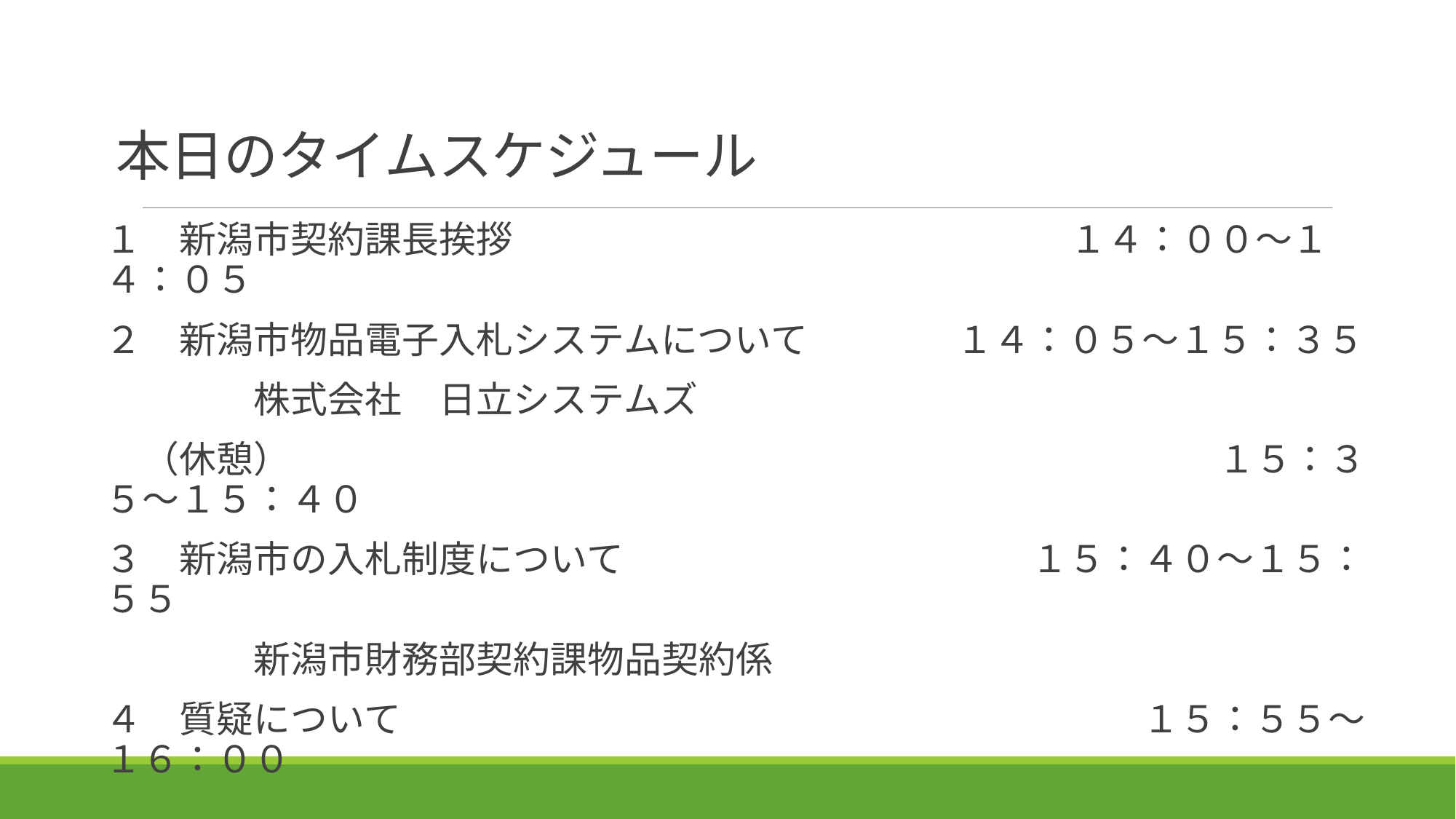

# 本日のタイムスケジュール
１　新潟市契約課長挨拶　　　　　　　　　　　　　　　１４：００～１４：０５
２　新潟市物品電子入札システムについて　　　　１４：０５～１５：３５
　　　　株式会社　日立システムズ
　（休憩）　　　　　　　　　　　　　　　　　　　　　　　　　１５：３５～１５：４０
３　新潟市の入札制度について　　　　　　　　　　　１５：４０～１５：５５
　　　　新潟市財務部契約課物品契約係
４　質疑について　　　　　　　　　　　　　　　　　　　　１５：５５～１６：００